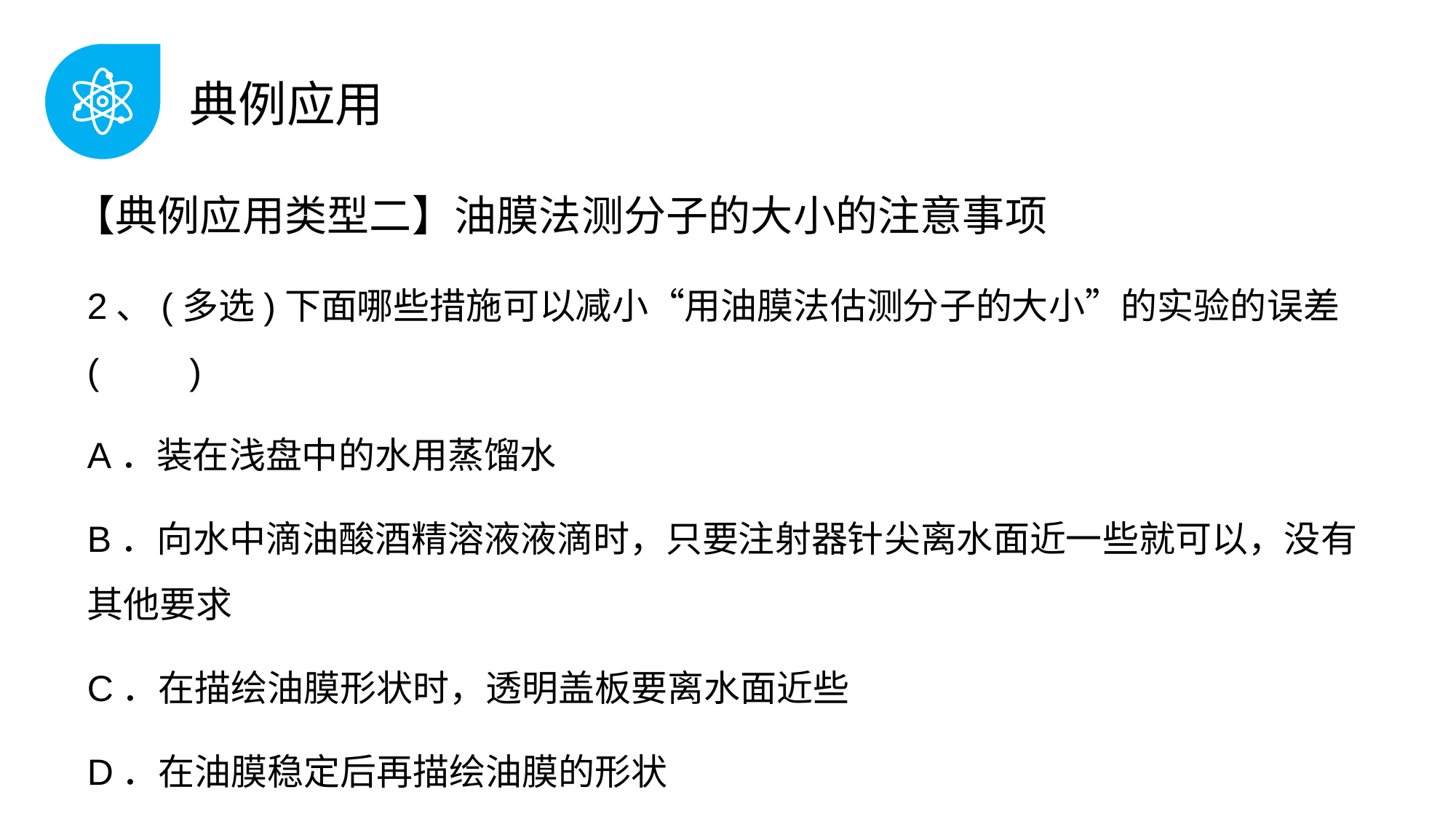

典例应用
【典例应用类型二】油膜法测分子的大小的注意事项
2、(多选)下面哪些措施可以减小“用油膜法估测分子的大小”的实验的误差(　　)
A．装在浅盘中的水用蒸馏水
B．向水中滴油酸酒精溶液液滴时，只要注射器针尖离水面近一些就可以，没有其他要求
C．在描绘油膜形状时，透明盖板要离水面近些
D．在油膜稳定后再描绘油膜的形状